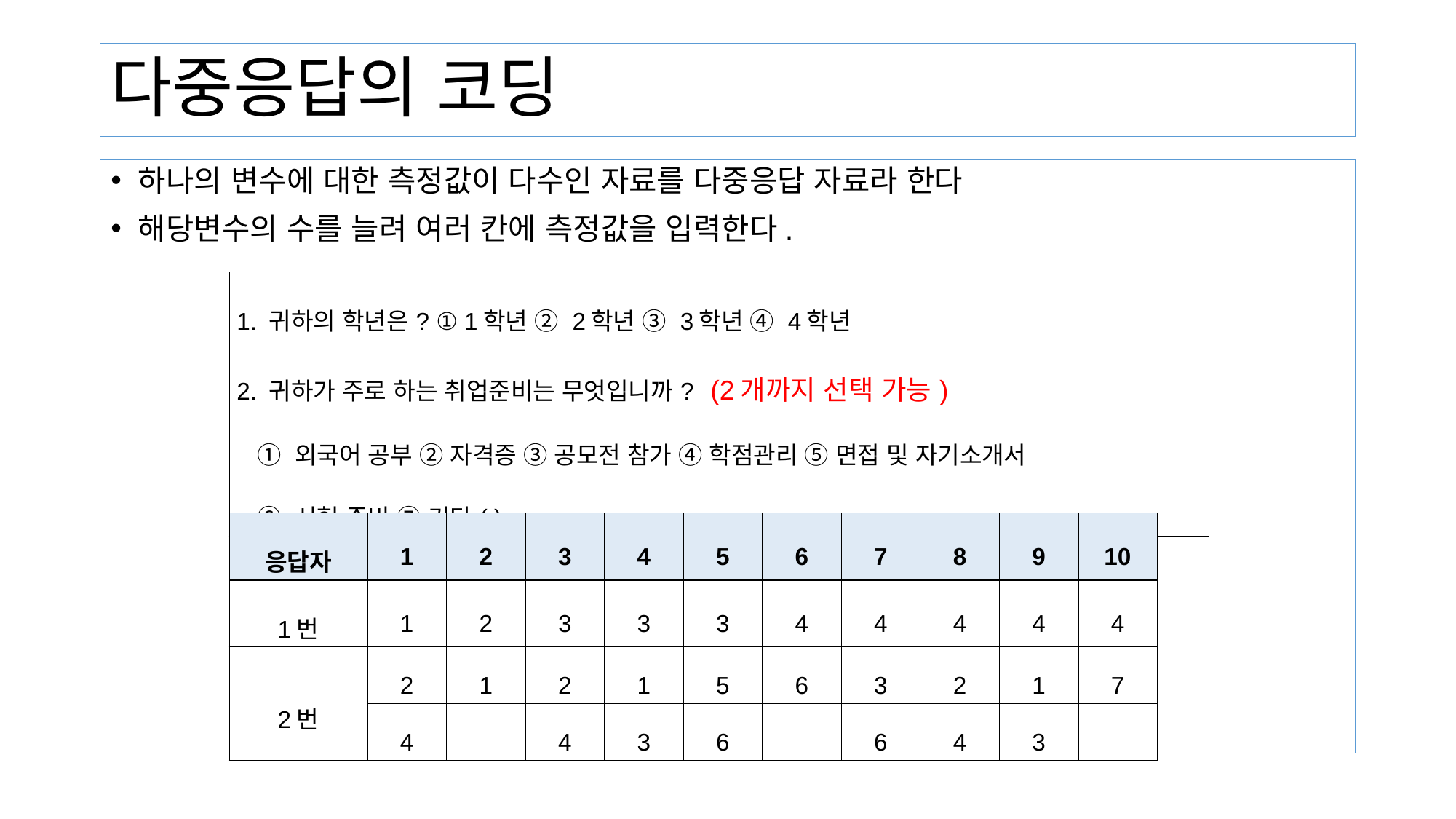

# 다중응답의 코딩
하나의 변수에 대한 측정값이 다수인 자료를 다중응답 자료라 한다
해당변수의 수를 늘려 여러 칸에 측정값을 입력한다.
| 1. 귀하의 학년은? ① 1학년 ② 2학년 ③ 3학년 ④ 4학년 2. 귀하가 주로 하는 취업준비는 무엇입니까? (2개까지 선택 가능) ① 외국어 공부 ② 자격증 ③ 공모전 참가 ④ 학점관리 ⑤ 면접 및 자기소개서 ⑥ 시험 준비 ⑦ 기타( ) |
| --- |
| 응답자 | 1 | 2 | 3 | 4 | 5 | 6 | 7 | 8 | 9 | 10 |
| --- | --- | --- | --- | --- | --- | --- | --- | --- | --- | --- |
| 1번 | 1 | 2 | 3 | 3 | 3 | 4 | 4 | 4 | 4 | 4 |
| 2번 | 2 | 1 | 2 | 1 | 5 | 6 | 3 | 2 | 1 | 7 |
|  | 4 |  | 4 | 3 | 6 |  | 6 | 4 | 3 |  |